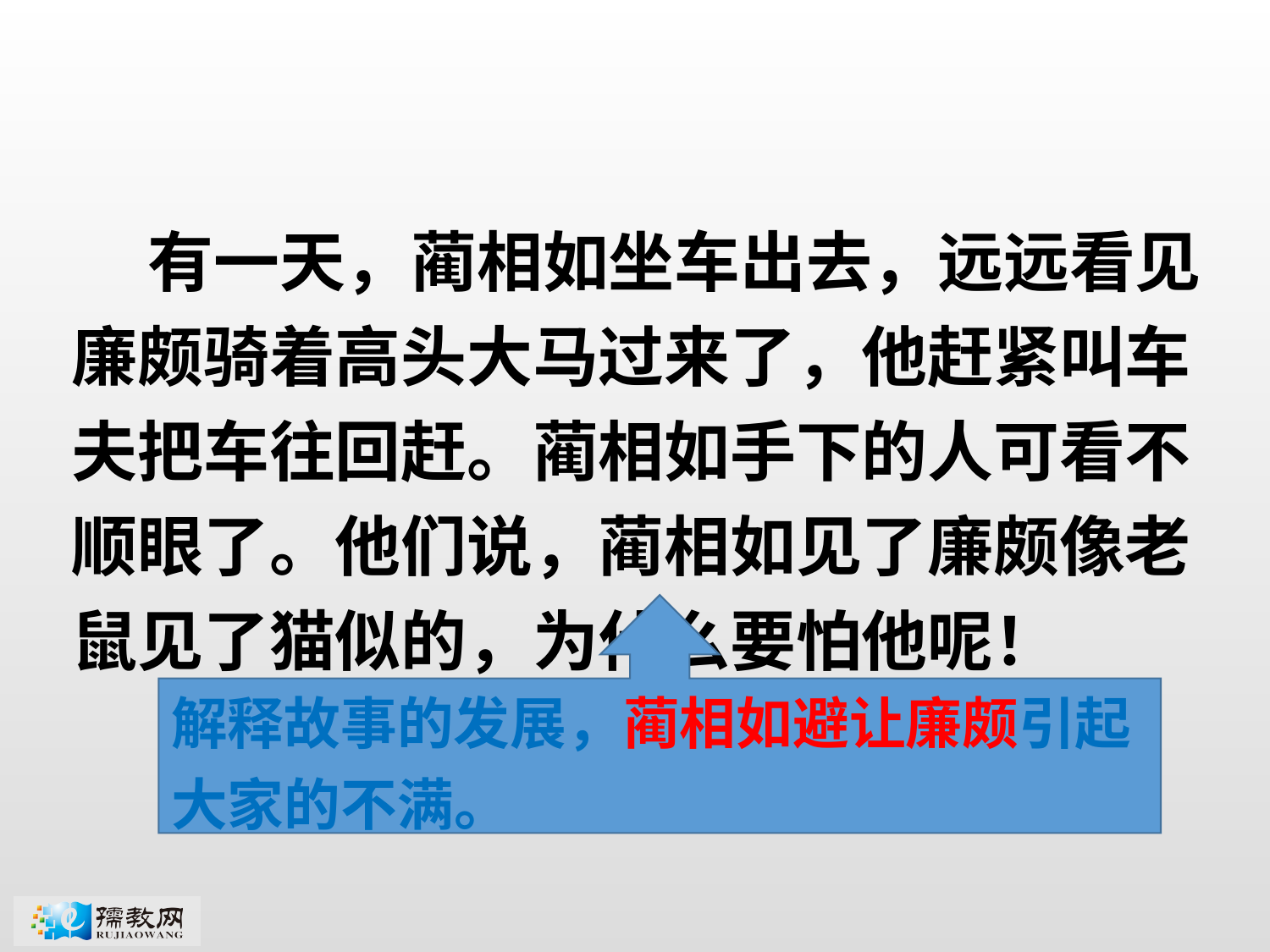

有一天，蔺相如坐车出去，远远看见廉颇骑着高头大马过来了，他赶紧叫车夫把车往回赶。蔺相如手下的人可看不顺眼了。他们说，蔺相如见了廉颇像老鼠见了猫似的，为什么要怕他呢！
解释故事的发展，蔺相如避让廉颇引起大家的不满。